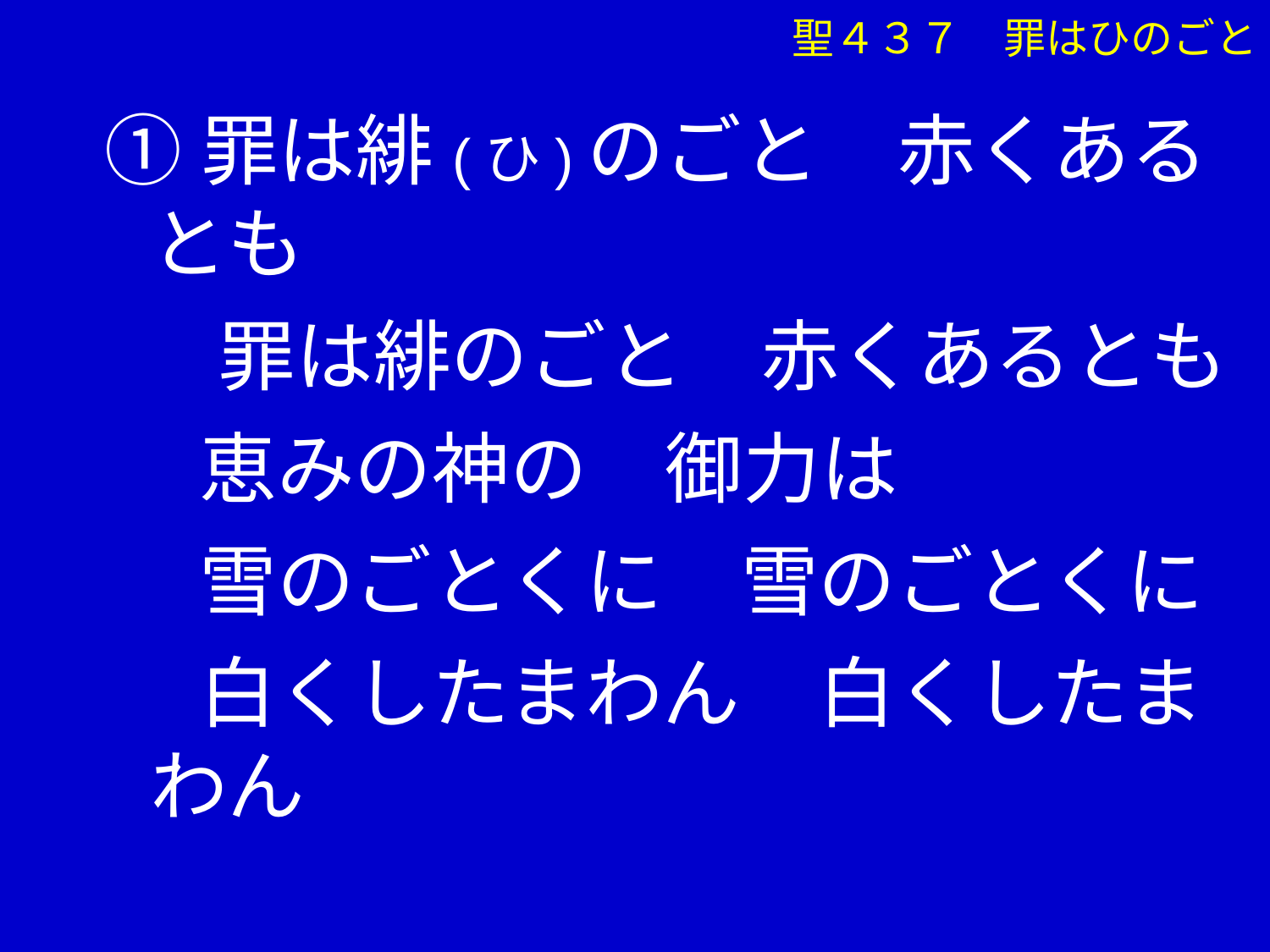

①罪は緋(ひ)のごと　赤くあるとも
 　罪は緋のごと　赤くあるとも
　 恵みの神の　御力は
　 雪のごとくに　雪のごとくに
　 白くしたまわん　白くしたまわん

聖４３７　罪はひのごと